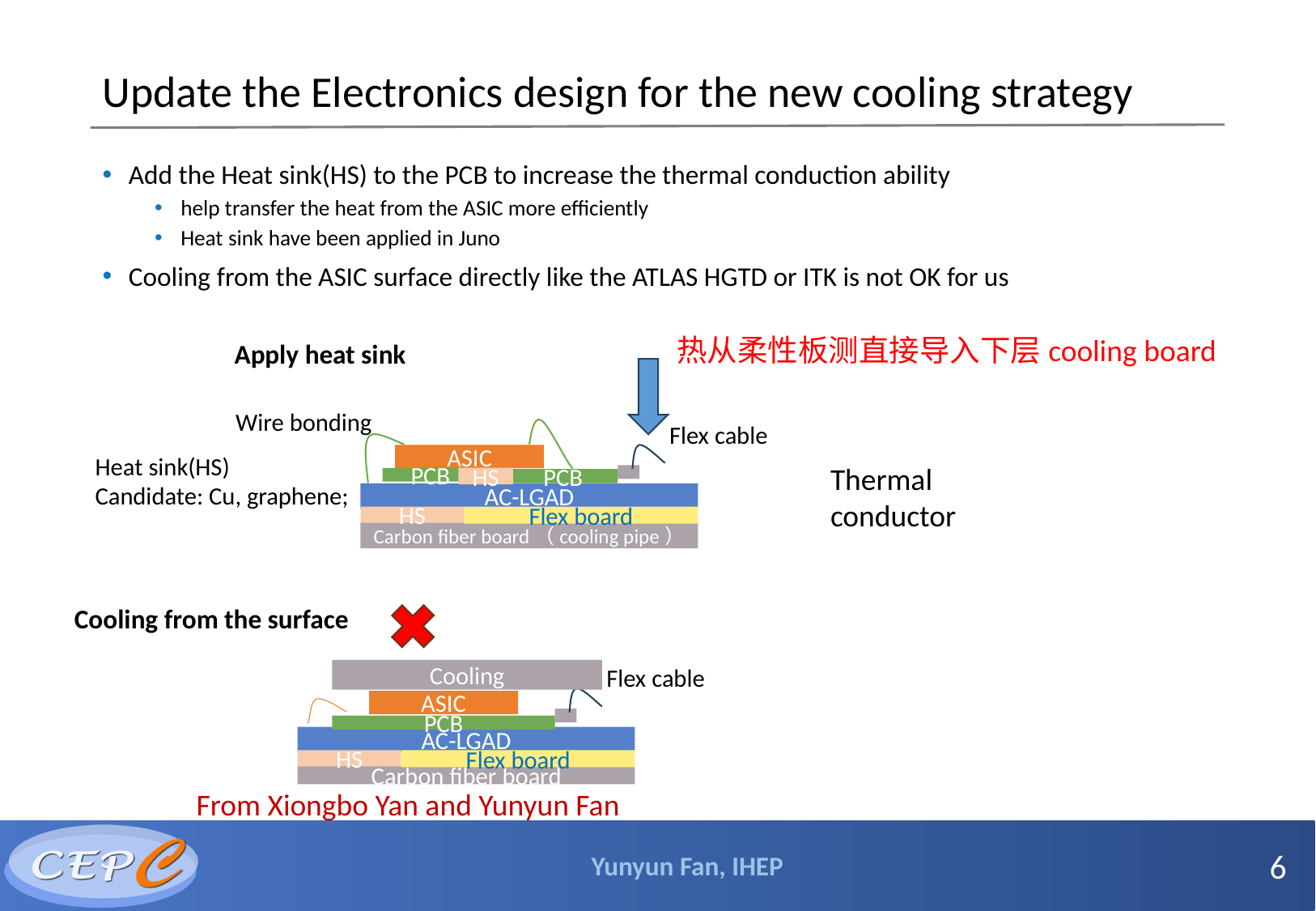

# Update the Electronics design for the new cooling strategy
Add the Heat sink(HS) to the PCB to increase the thermal conduction ability
help transfer the heat from the ASIC more efficiently
Heat sink have been applied in Juno
Cooling from the ASIC surface directly like the ATLAS HGTD or ITK is not OK for us
热从柔性板测直接导入下层cooling board
Apply heat sink

Wire bonding
Flex cable

Heat sink(HS)
Candidate: Cu, graphene;
ASIC

Thermal conductor

HS
PCB
PCB
AC-LGAD
HS
Flex board
Carbon fiber board（cooling pipe）
Cooling from the surface

Flex cable
Cooling

ASIC

PCB
AC-LGAD
Flex board
HS
Carbon fiber board
From Xiongbo Yan and Yunyun Fan